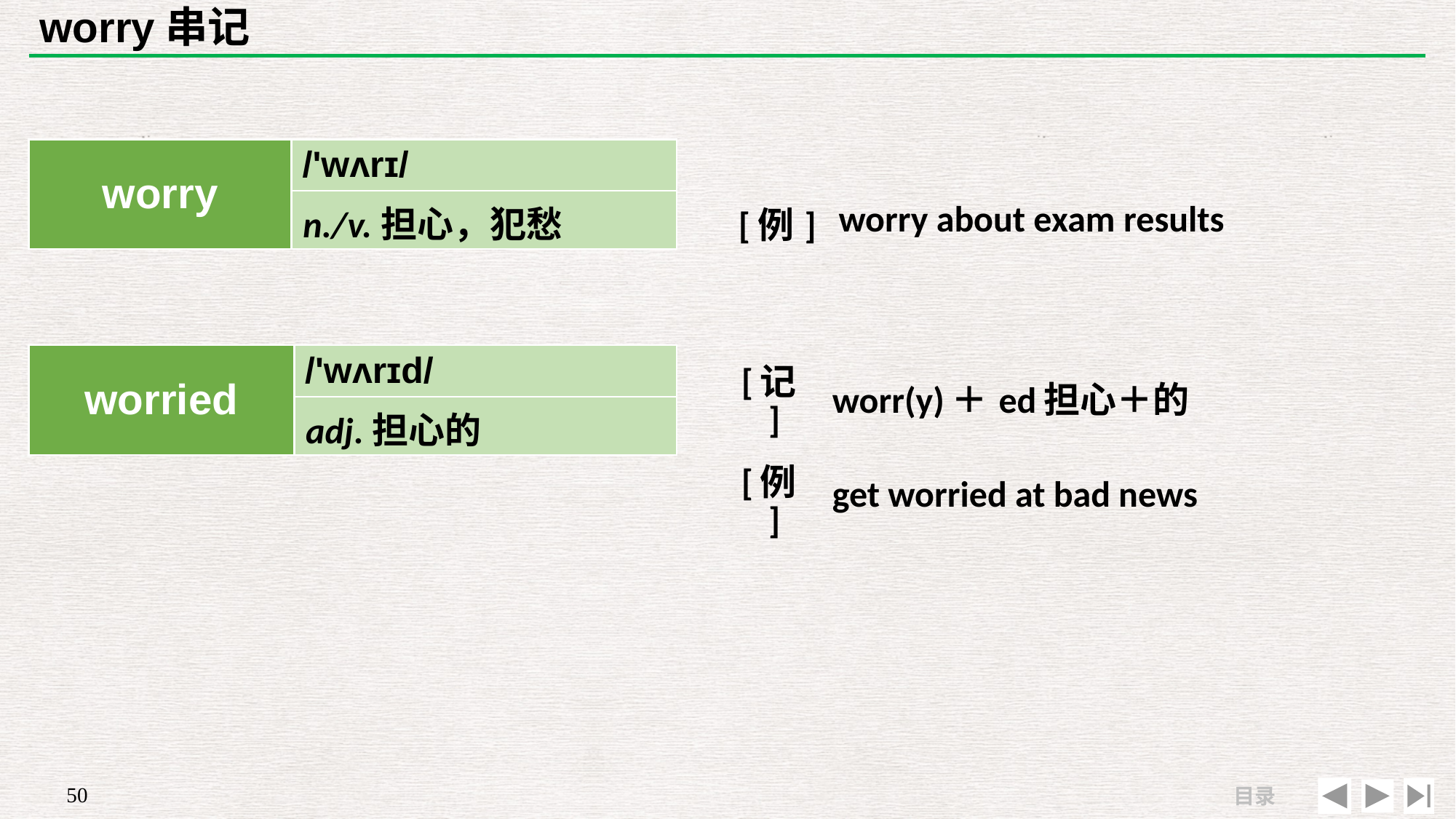

# worry串记

| worry | /'wʌrɪ/ |
| --- | --- |
|  |  |
|  |  |
| --- | --- |
| [例] | worry about exam results |
n./v.担心，犯愁
| worried | /'wʌrɪd/ |
| --- | --- |
|  |  |
| [记] | worr(y)＋ed担心＋的 |
| --- | --- |
| [例] | get worried at bad news |
adj.担心的